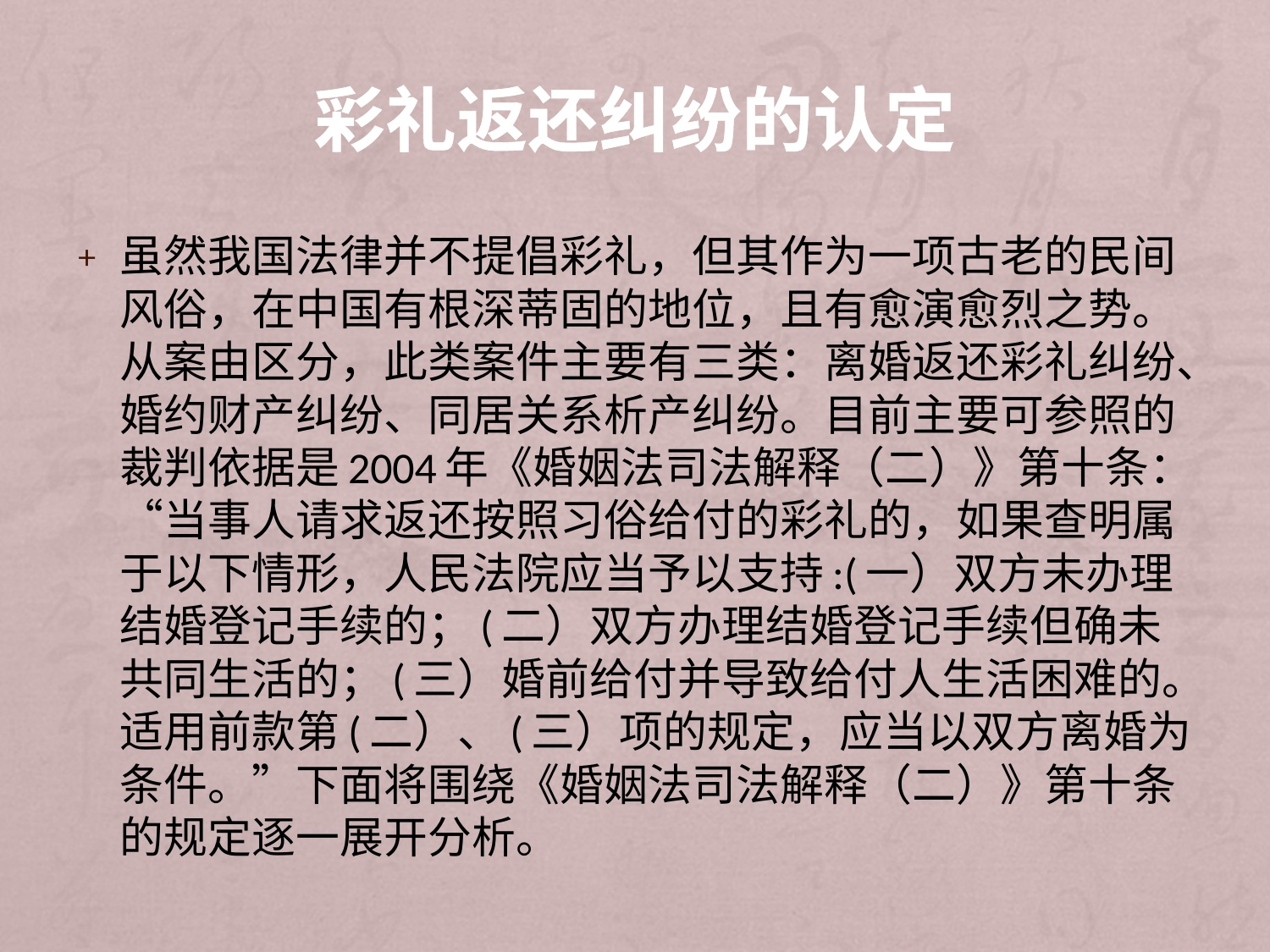

# 彩礼返还纠纷的认定
虽然我国法律并不提倡彩礼，但其作为一项古老的民间风俗，在中国有根深蒂固的地位，且有愈演愈烈之势。从案由区分，此类案件主要有三类：离婚返还彩礼纠纷、婚约财产纠纷、同居关系析产纠纷。目前主要可参照的裁判依据是2004年《婚姻法司法解释（二）》第十条：“当事人请求返还按照习俗给付的彩礼的，如果查明属于以下情形，人民法院应当予以支持:(一）双方未办理结婚登记手续的；(二）双方办理结婚登记手续但确未共同生活的；(三）婚前给付并导致给付人生活困难的。适用前款第(二）、(三）项的规定，应当以双方离婚为条件。”下面将围绕《婚姻法司法解释（二）》第十条的规定逐一展开分析。